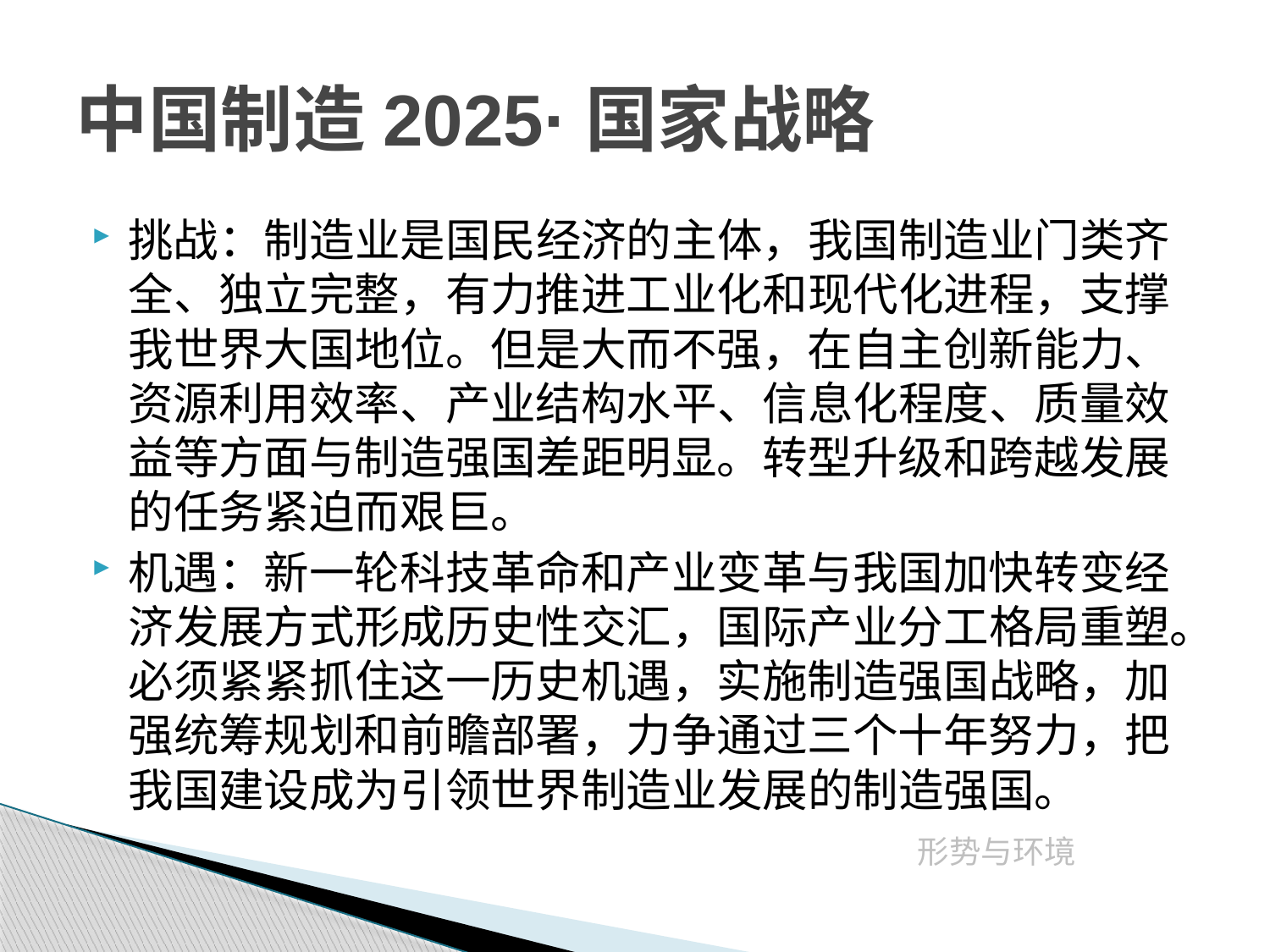

# 中国制造2025·国家战略
挑战：制造业是国民经济的主体，我国制造业门类齐全、独立完整，有力推进工业化和现代化进程，支撑我世界大国地位。但是大而不强，在自主创新能力、资源利用效率、产业结构水平、信息化程度、质量效益等方面与制造强国差距明显。转型升级和跨越发展的任务紧迫而艰巨。
机遇：新一轮科技革命和产业变革与我国加快转变经济发展方式形成历史性交汇，国际产业分工格局重塑。必须紧紧抓住这一历史机遇，实施制造强国战略，加强统筹规划和前瞻部署，力争通过三个十年努力，把我国建设成为引领世界制造业发展的制造强国。
形势与环境